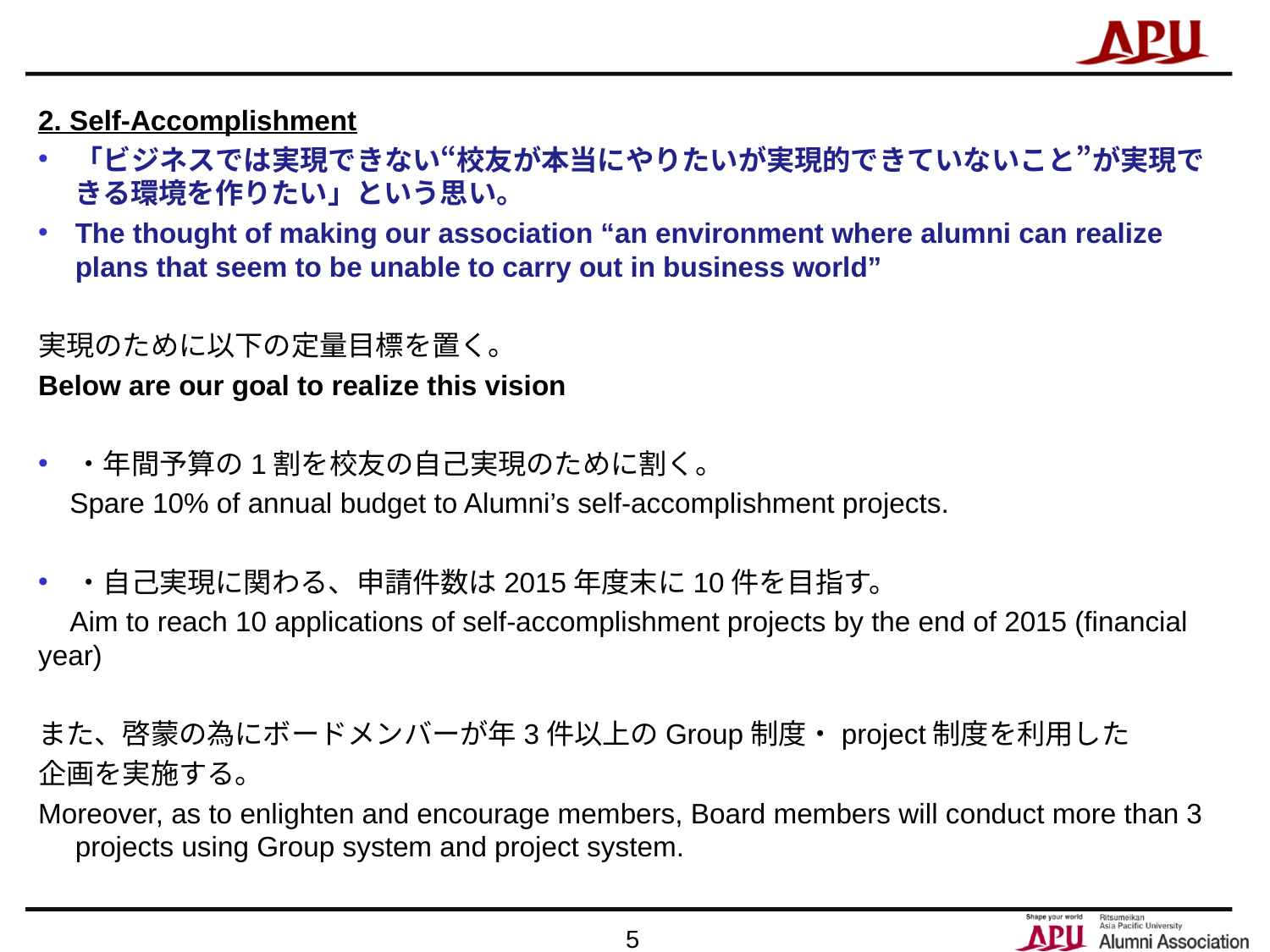

#
2. Self-Accomplishment
「ビジネスでは実現できない“校友が本当にやりたいが実現的できていないこと”が実現できる環境を作りたい」という思い。
The thought of making our association “an environment where alumni can realize plans that seem to be unable to carry out in business world”

実現のために以下の定量目標を置く。
Below are our goal to realize this vision

・年間予算の1割を校友の自己実現のために割く。
    Spare 10% of annual budget to Alumni’s self-accomplishment projects.

・自己実現に関わる、申請件数は2015年度末に10件を目指す。
    Aim to reach 10 applications of self-accomplishment projects by the end of 2015 (financial year)

また、啓蒙の為にボードメンバーが年3件以上のGroup制度・project制度を利用した
企画を実施する。
Moreover, as to enlighten and encourage members, Board members will conduct more than 3 projects using Group system and project system.

5